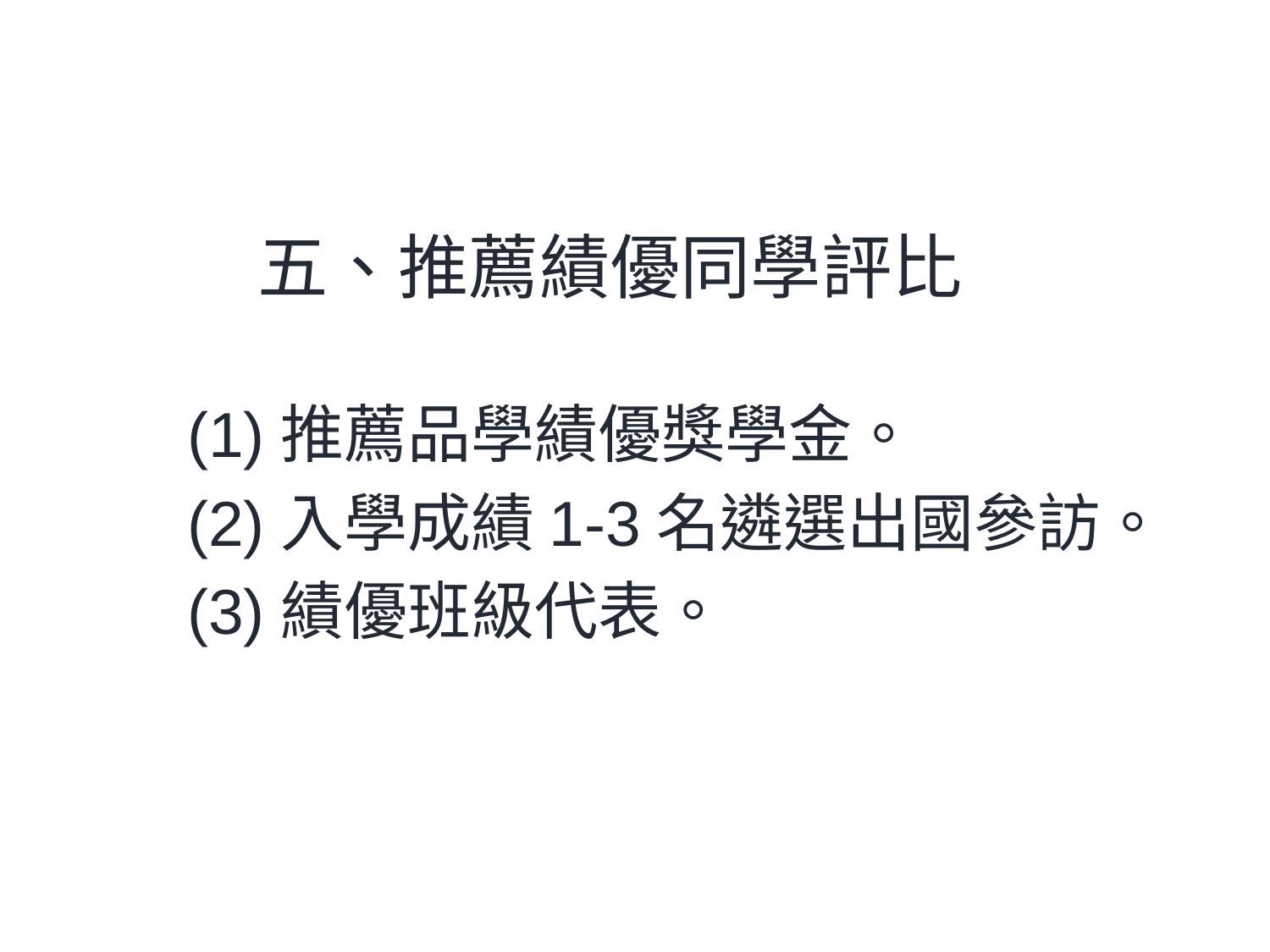

五、推薦績優同學評比
(1)推薦品學績優獎學金。
(2)入學成績1-3名遴選出國參訪。
(3)績優班級代表。